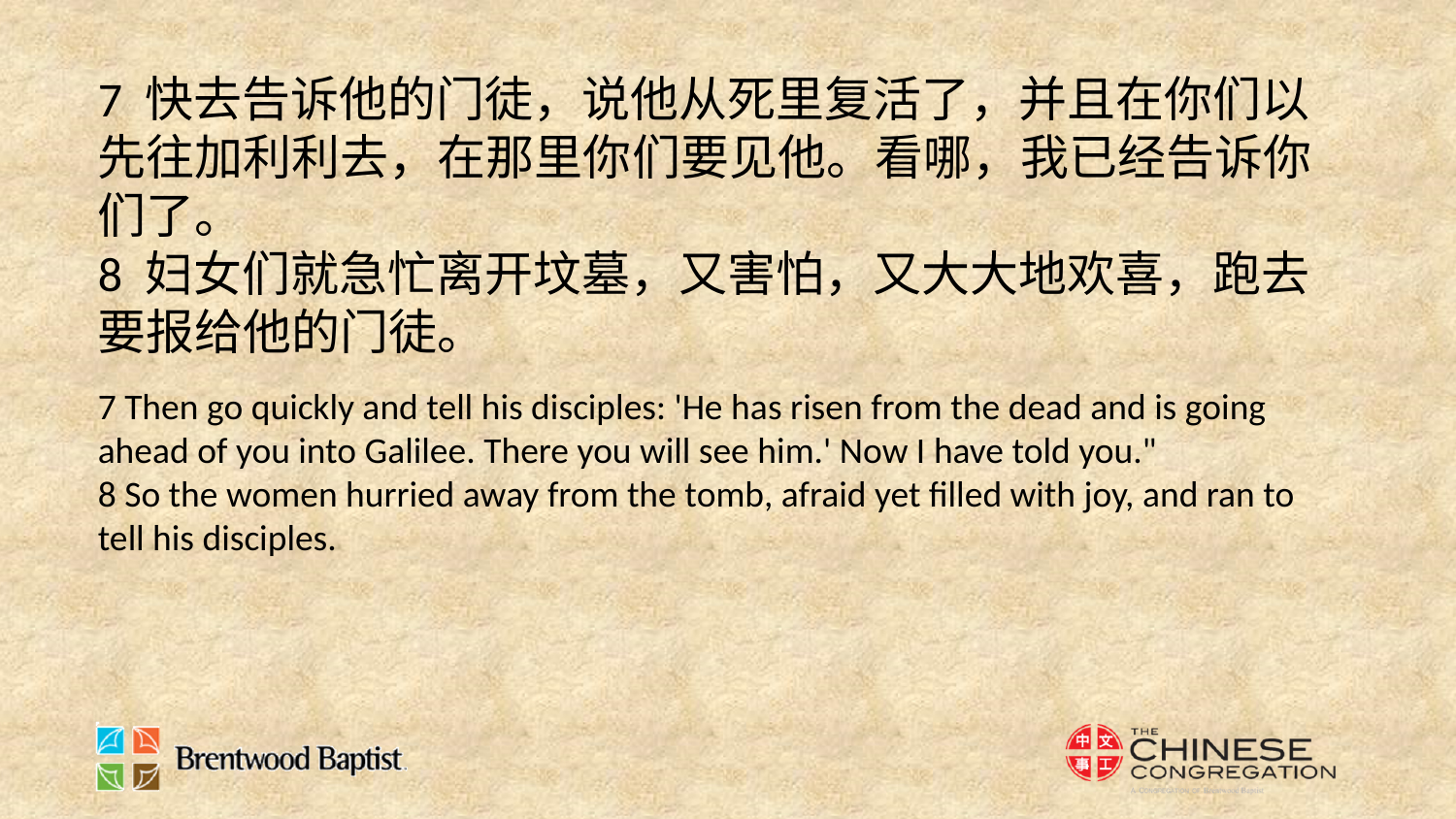

7 快去告诉他的门徒，说他从死里复活了，并且在你们以先往加利利去，在那里你们要见他。看哪，我已经告诉你们了。
8 妇女们就急忙离开坟墓，又害怕，又大大地欢喜，跑去要报给他的门徒。

7 Then go quickly and tell his disciples: 'He has risen from the dead and is going ahead of you into Galilee. There you will see him.' Now I have told you."
8 So the women hurried away from the tomb, afraid yet filled with joy, and ran to tell his disciples.